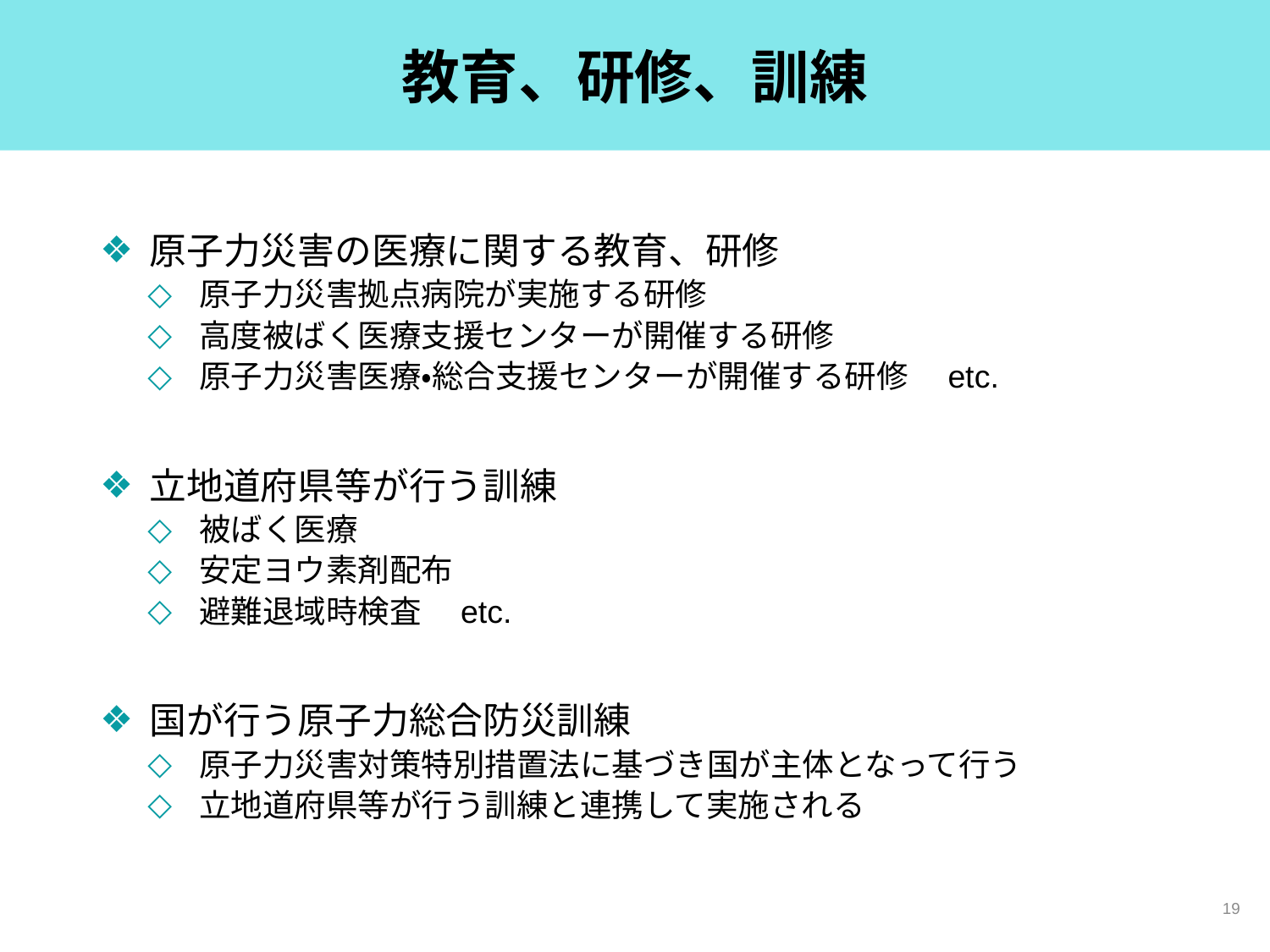

# 教育、研修、訓練
原子力災害の医療に関する教育、研修
原子力災害拠点病院が実施する研修
高度被ばく医療支援センターが開催する研修
原子力災害医療・総合支援センターが開催する研修　etc.

立地道府県等が行う訓練
被ばく医療
安定ヨウ素剤配布
避難退域時検査　etc.

国が行う原子力総合防災訓練
原子力災害対策特別措置法に基づき国が主体となって行う
立地道府県等が行う訓練と連携して実施される
19